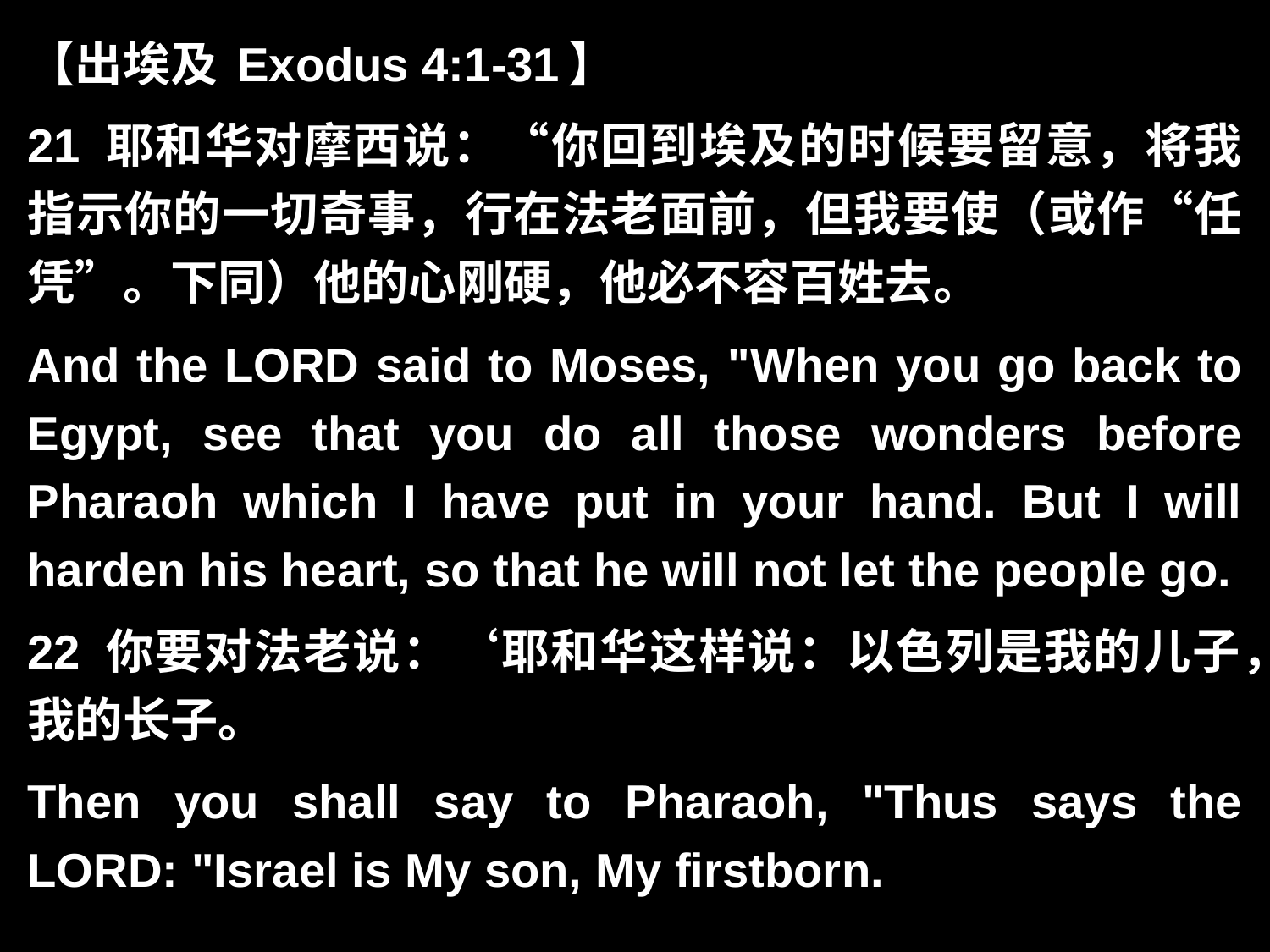

【出埃及 Exodus 4:1-31】
21 耶和华对摩西说：“你回到埃及的时候要留意，将我指示你的一切奇事，行在法老面前，但我要使（或作“任凭”。下同）他的心刚硬，他必不容百姓去。
And the LORD said to Moses, "When you go back to Egypt, see that you do all those wonders before Pharaoh which I have put in your hand. But I will harden his heart, so that he will not let the people go.
22 你要对法老说：‘耶和华这样说：以色列是我的儿子，我的长子。
Then you shall say to Pharaoh, "Thus says the LORD: "Israel is My son, My firstborn.